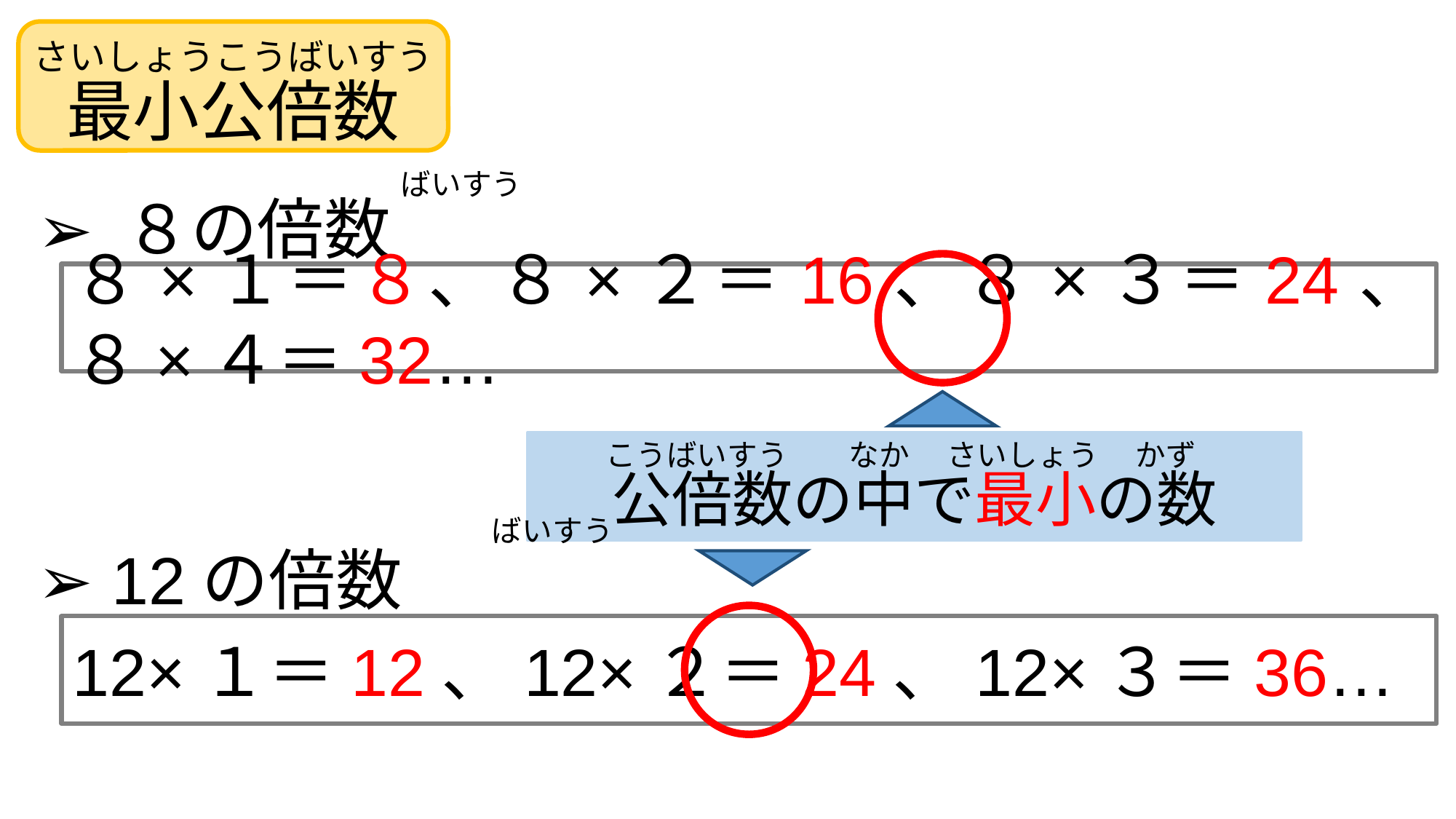

最小公倍数

➢ ８の倍数

➢ 12の倍数
さいしょうこうばいすう
　　　　　　　　　　 　　ばいすう

８×１＝８、８×２＝16、８×３＝24、８×４＝32…

公倍数の中で最小の数
　　 こうばいすう　　なか　 さいしょう　 かず
　　　　　　　　　　　　　　　 ばいすう

12×１＝12、12×２＝24、12×３＝36…